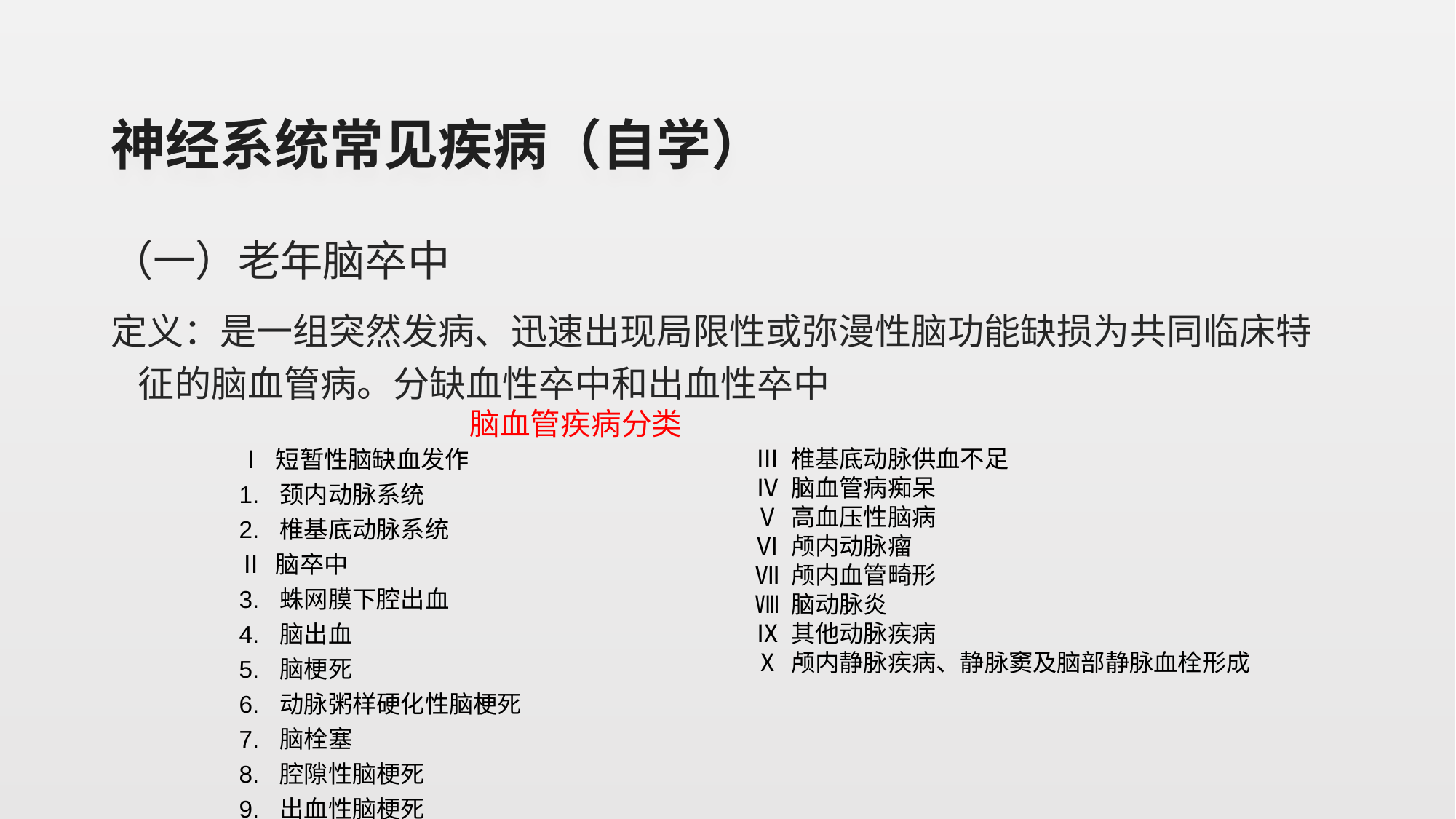

# 神经系统常见疾病（自学）
（一）老年脑卒中
定义：是一组突然发病、迅速出现局限性或弥漫性脑功能缺损为共同临床特征的脑血管病。分缺血性卒中和出血性卒中

脑血管疾病分类
|  |
| --- |
| Ⅰ 短暂性脑缺血发作 颈内动脉系统 椎基底动脉系统 Ⅱ 脑卒中 蛛网膜下腔出血 脑出血 脑梗死 动脉粥样硬化性脑梗死 脑栓塞 腔隙性脑梗死 出血性脑梗死 其他 原因不明 |
Ⅲ 椎基底动脉供血不足
Ⅳ 脑血管病痴呆
Ⅴ 高血压性脑病
Ⅵ 颅内动脉瘤
Ⅶ 颅内血管畸形
Ⅷ 脑动脉炎
Ⅸ 其他动脉疾病
Ⅹ 颅内静脉疾病、静脉窦及脑部静脉血栓形成